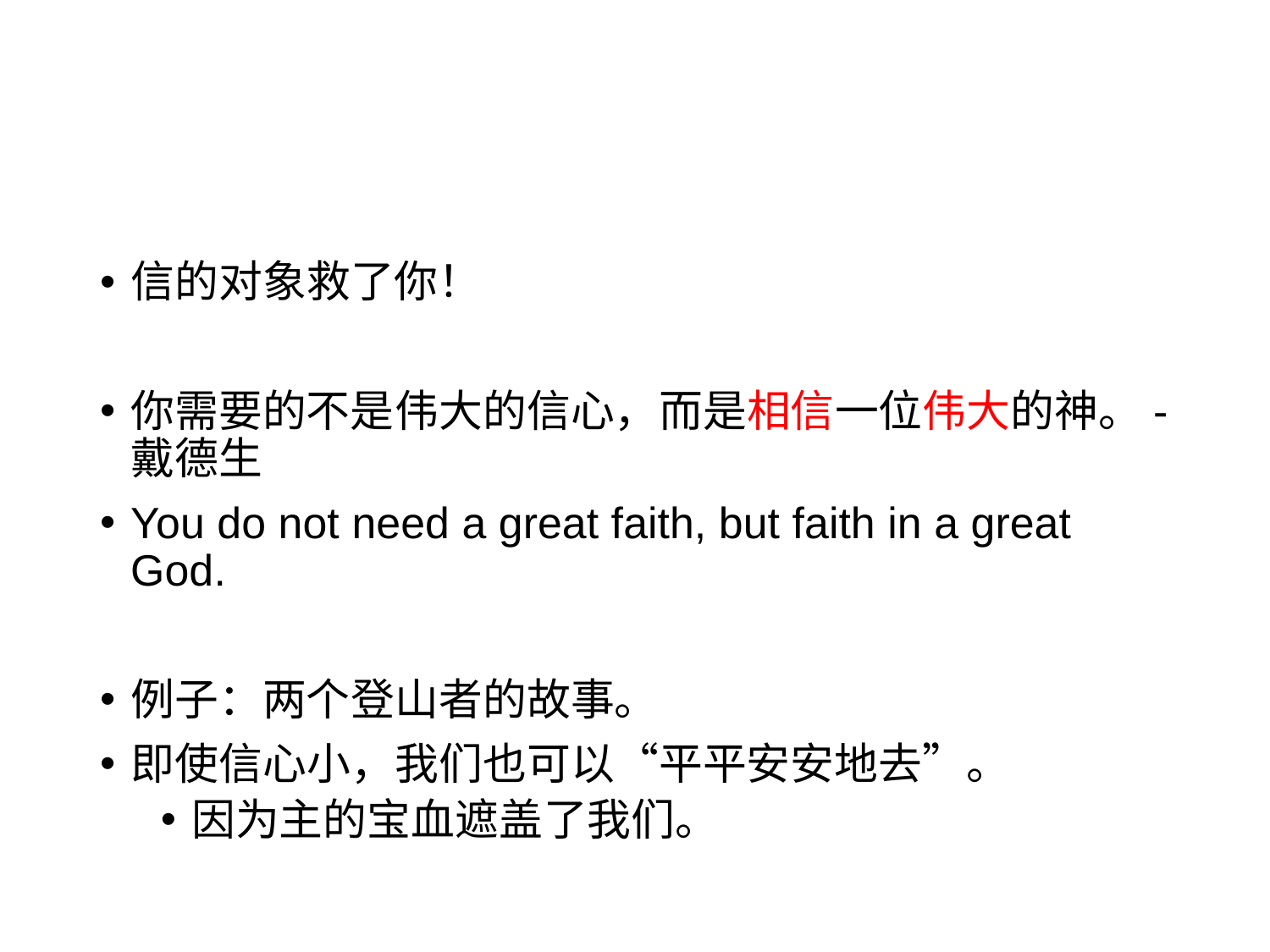

#
信的对象救了你！

你需要的不是伟大的信心，而是相信一位伟大的神。-戴德生
You do not need a great faith, but faith in a great God.

例子：两个登山者的故事。
即使信心小，我们也可以“平平安安地去”。
因为主的宝血遮盖了我们。